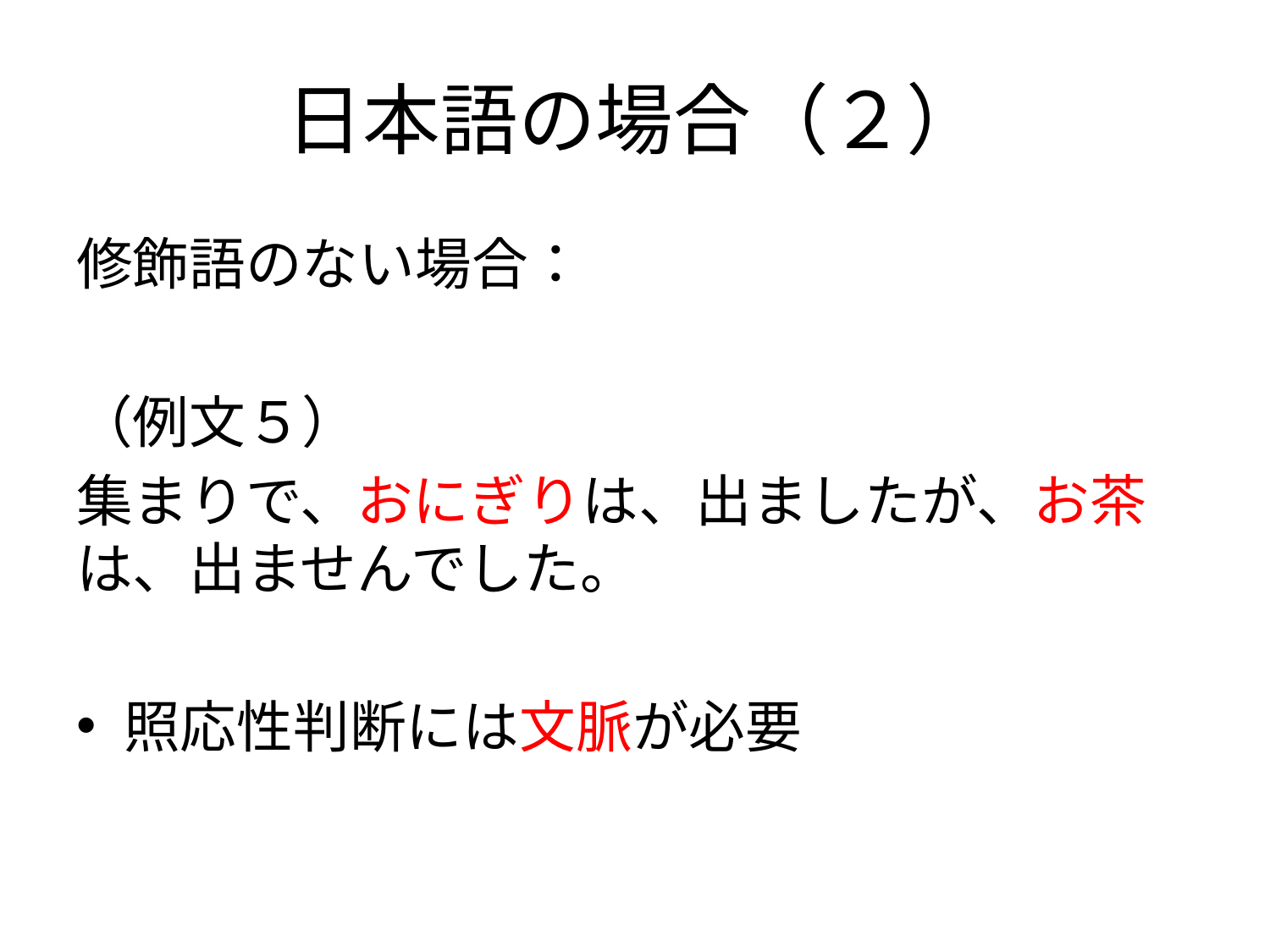

# 日本語の場合（２）
修飾語のない場合：

（例文５）
集まりで、おにぎりは、出ましたが、お茶は、出ませんでした。

照応性判断には文脈が必要